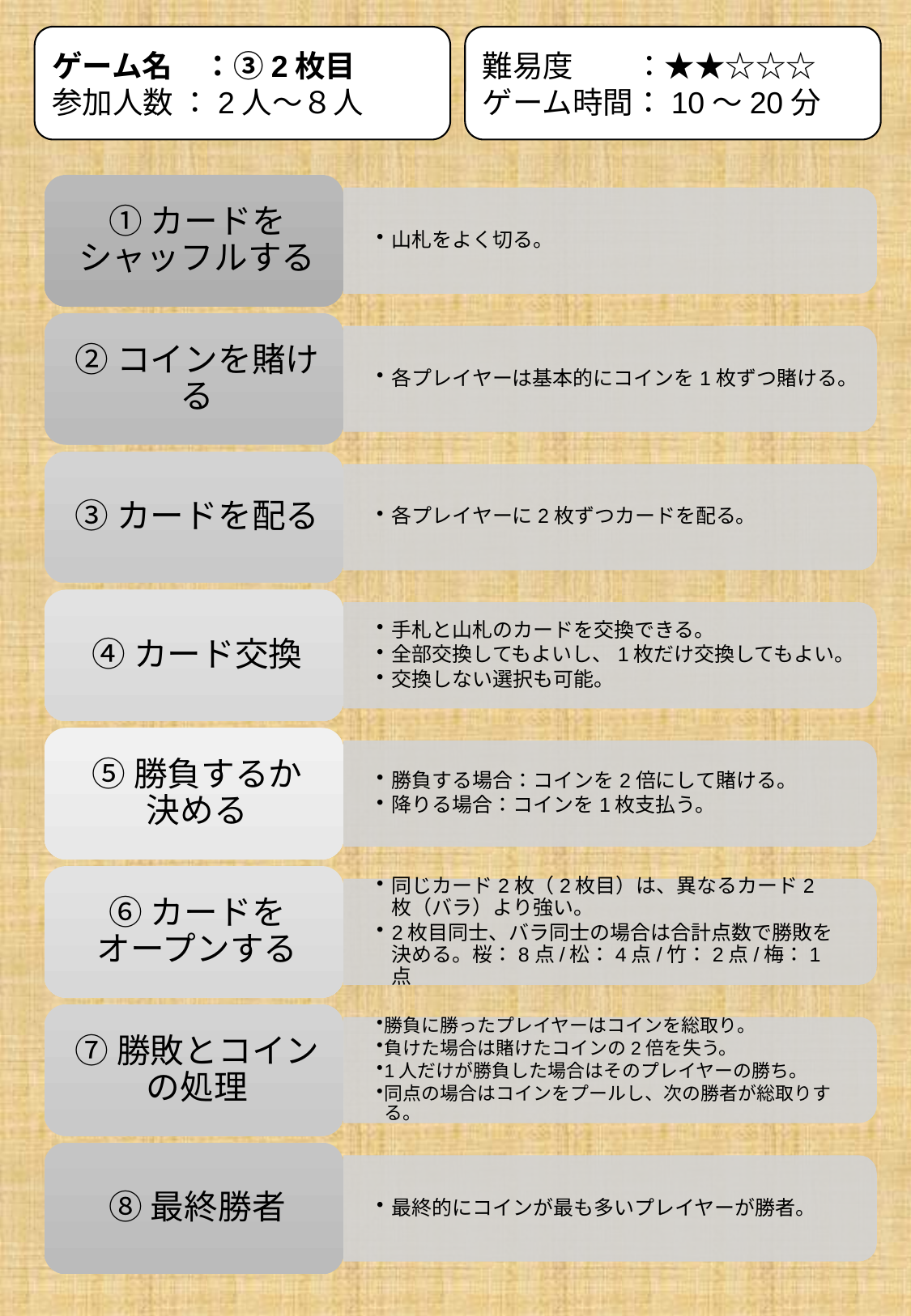

ゲーム名　：③2枚目
参加人数 ：2人～８人
難易度　　：★★☆☆☆
ゲーム時間：10～20分
山札をよく切る。
①カードを
シャッフルする
各プレイヤーは基本的にコインを1枚ずつ賭ける。
②コインを賭ける
各プレイヤーに2枚ずつカードを配る。
③カードを配る
手札と山札のカードを交換できる。
全部交換してもよいし、1枚だけ交換してもよい。
交換しない選択も可能。
④カード交換
勝負する場合：コインを2倍にして賭ける。
降りる場合：コインを1枚支払う。
⑤勝負するか
決める
同じカード2枚（2枚目）は、異なるカード2枚（バラ）より強い。
2枚目同士、バラ同士の場合は合計点数で勝敗を決める。桜：8点/松：4点/竹：2点/梅：1点
⑥カードを
オープンする
勝負に勝ったプレイヤーはコインを総取り。
負けた場合は賭けたコインの2倍を失う。
1人だけが勝負した場合はそのプレイヤーの勝ち。
同点の場合はコインをプールし、次の勝者が総取りする。
⑦勝敗とコインの処理
最終的にコインが最も多いプレイヤーが勝者。
⑧最終勝者